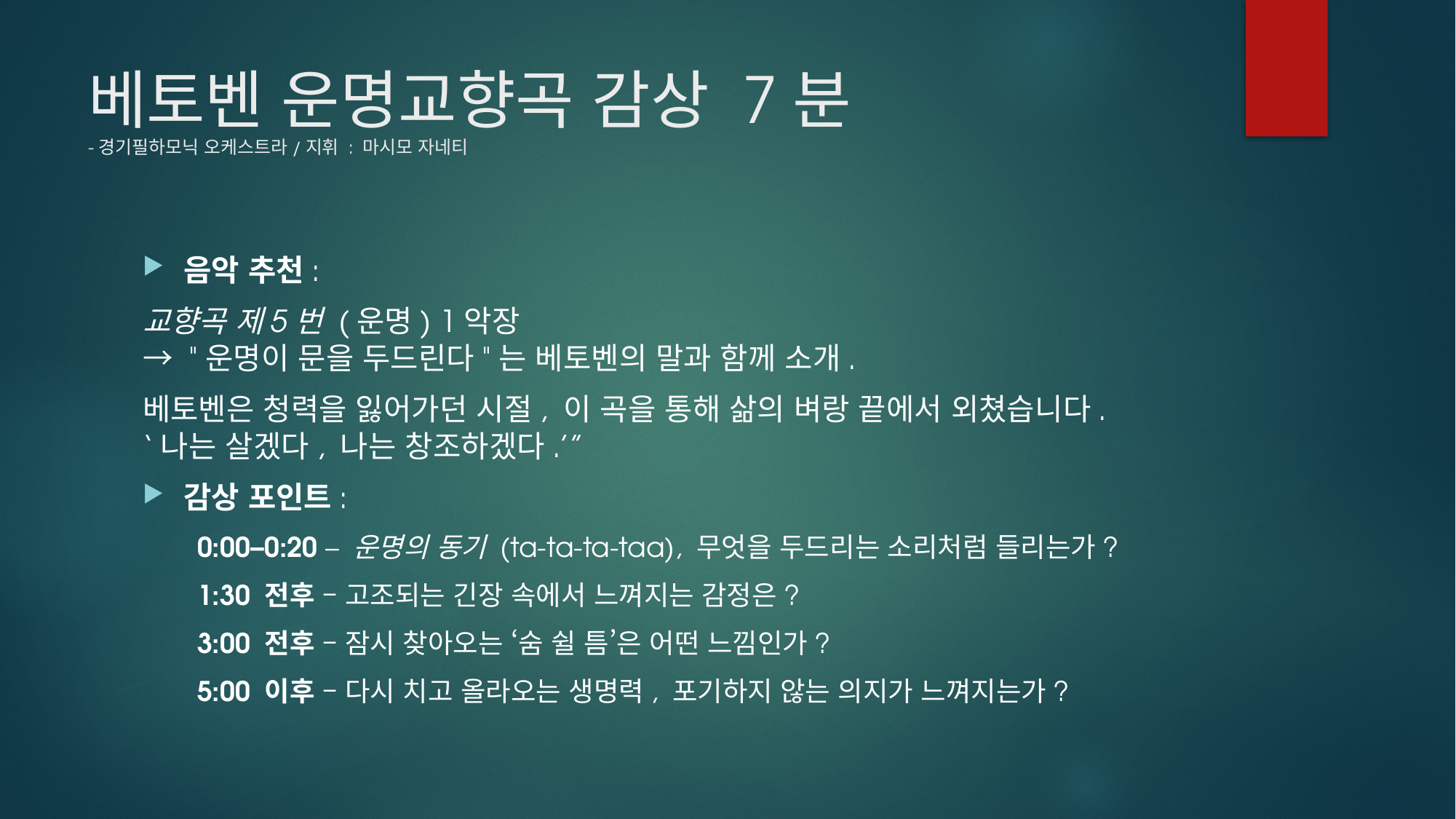

# 베토벤 운명교향곡 감상 7분 -경기필하모닉 오케스트라/지휘 : 마시모 자네티
음악 추천:
교향곡 제5번 (운명) 1악장
→ "운명이 문을 두드린다"는 베토벤의 말과 함께 소개.
베토벤은 청력을 잃어가던 시절, 이 곡을 통해 삶의 벼랑 끝에서 외쳤습니다.
‘나는 살겠다, 나는 창조하겠다.’”
감상 포인트:
0:00–0:20 – 운명의 동기 (ta-ta-ta-taa), 무엇을 두드리는 소리처럼 들리는가?
1:30 전후 – 고조되는 긴장 속에서 느껴지는 감정은?
3:00 전후 – 잠시 찾아오는 ‘숨 쉴 틈’은 어떤 느낌인가?
5:00 이후 – 다시 치고 올라오는 생명력, 포기하지 않는 의지가 느껴지는가?